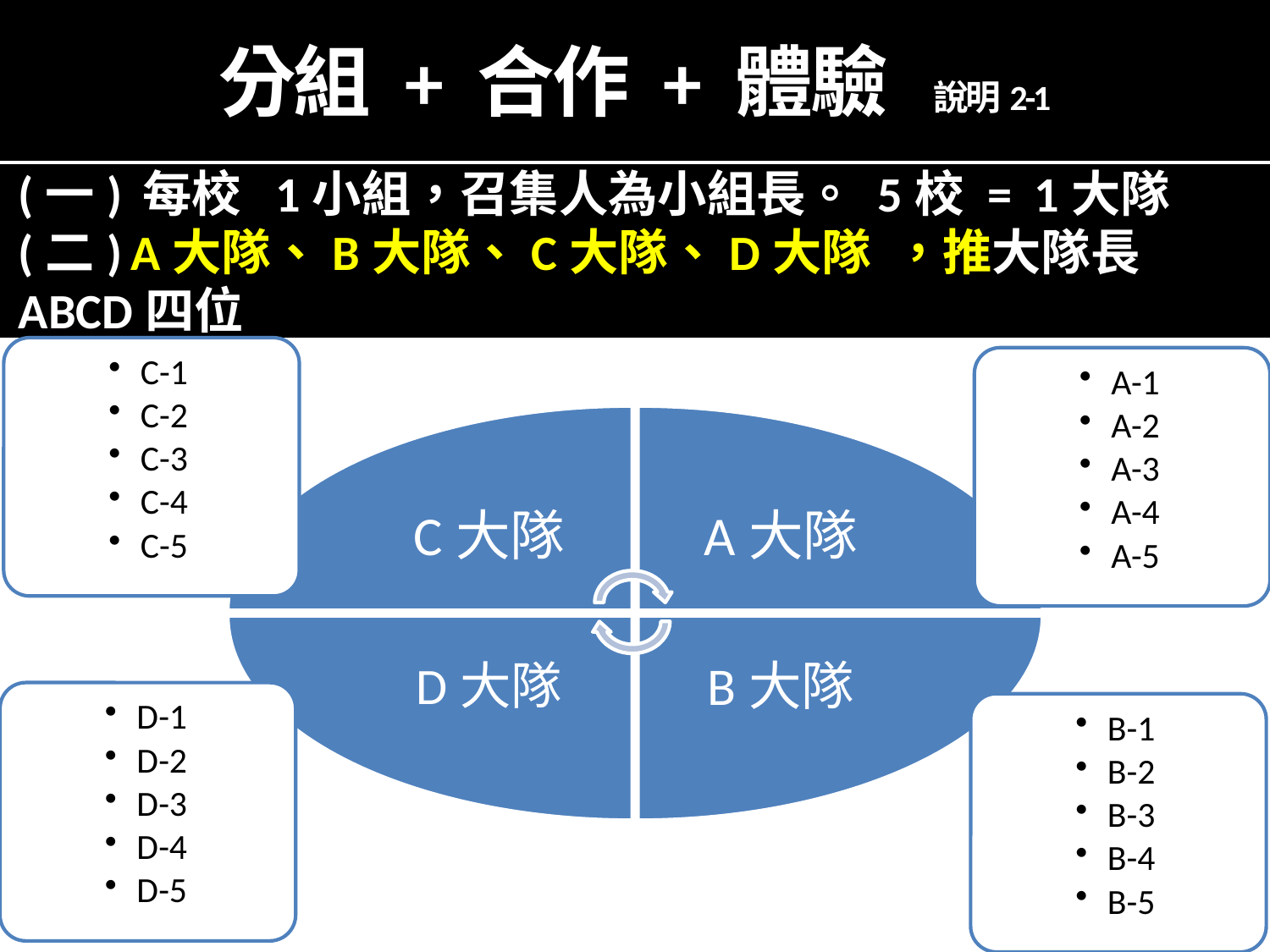

# 分組 + 合作 + 體驗   說明2-1
 (一) 每校  1小組，召集人為小組長。 5校 =  1大隊
 (二) A大隊、B大隊、C大隊、D大隊  ，推大隊長ABCD四位

C-1
C-2
C-3
C-4
C-5

D-1
D-2
D-3
D-4
D-5

B-1
B-2
B-3
B-4
B-5

A-1
A-2
A-3
A-4
A-5
C大隊
A大隊
B大隊
D大隊